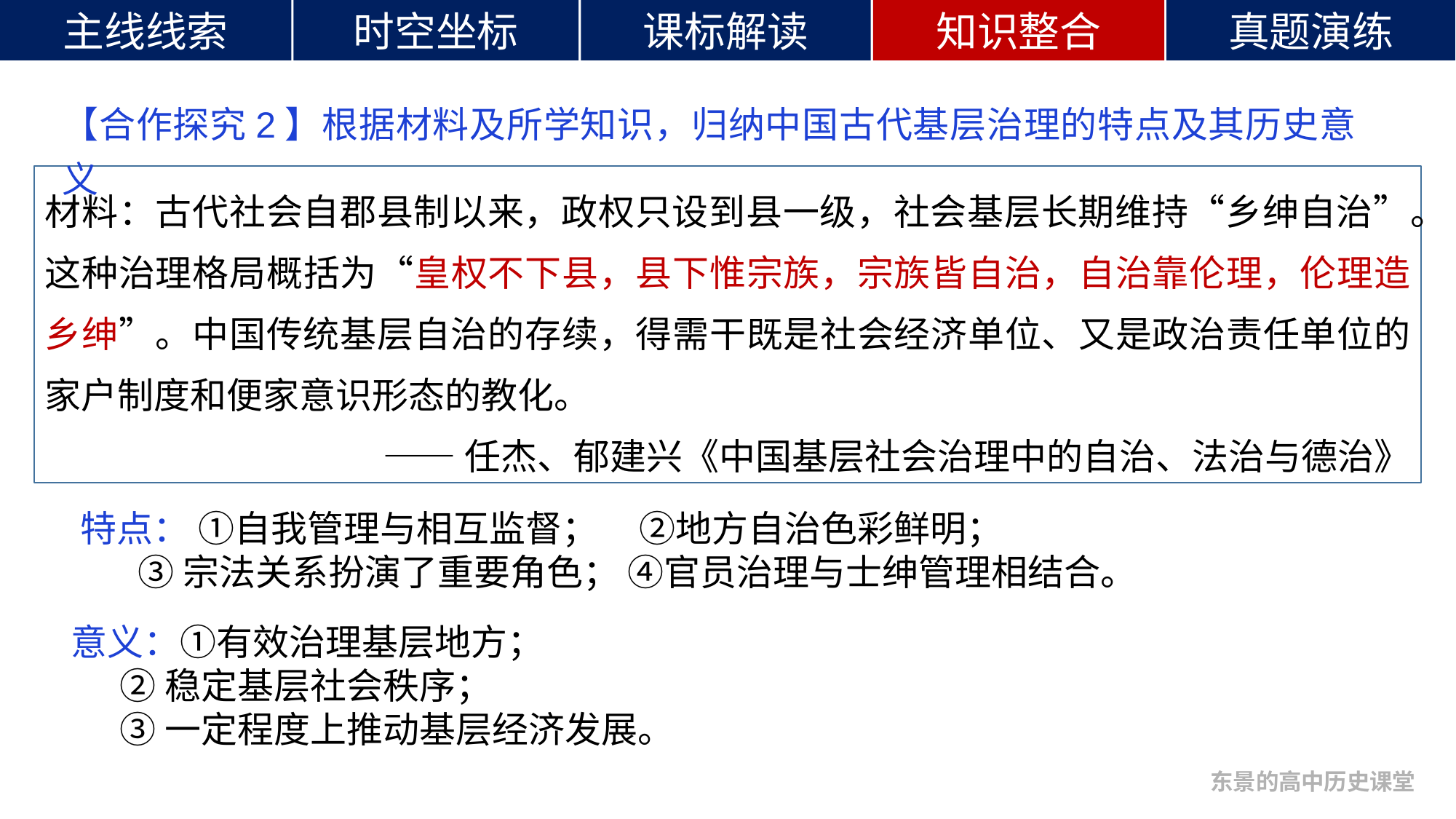

【合作探究2】根据材料及所学知识，归纳中国古代基层治理的特点及其历史意义
材料：古代社会自郡县制以来，政权只设到县一级，社会基层长期维持“乡绅自治”。这种治理格局概括为“皇权不下县，县下惟宗族，宗族皆自治，自治靠伦理，伦理造乡绅”。中国传统基层自治的存续，得需干既是社会经济单位、又是政治责任单位的家户制度和便家意识形态的教化。
——任杰、郁建兴《中国基层社会治理中的自治、法治与德治》
特点： ①自我管理与相互监督；     ②地方自治色彩鲜明；
       ③宗法关系扮演了重要角色； ④官员治理与士绅管理相结合。
意义：①有效治理基层地方；
      ②稳定基层社会秩序；
      ③一定程度上推动基层经济发展。